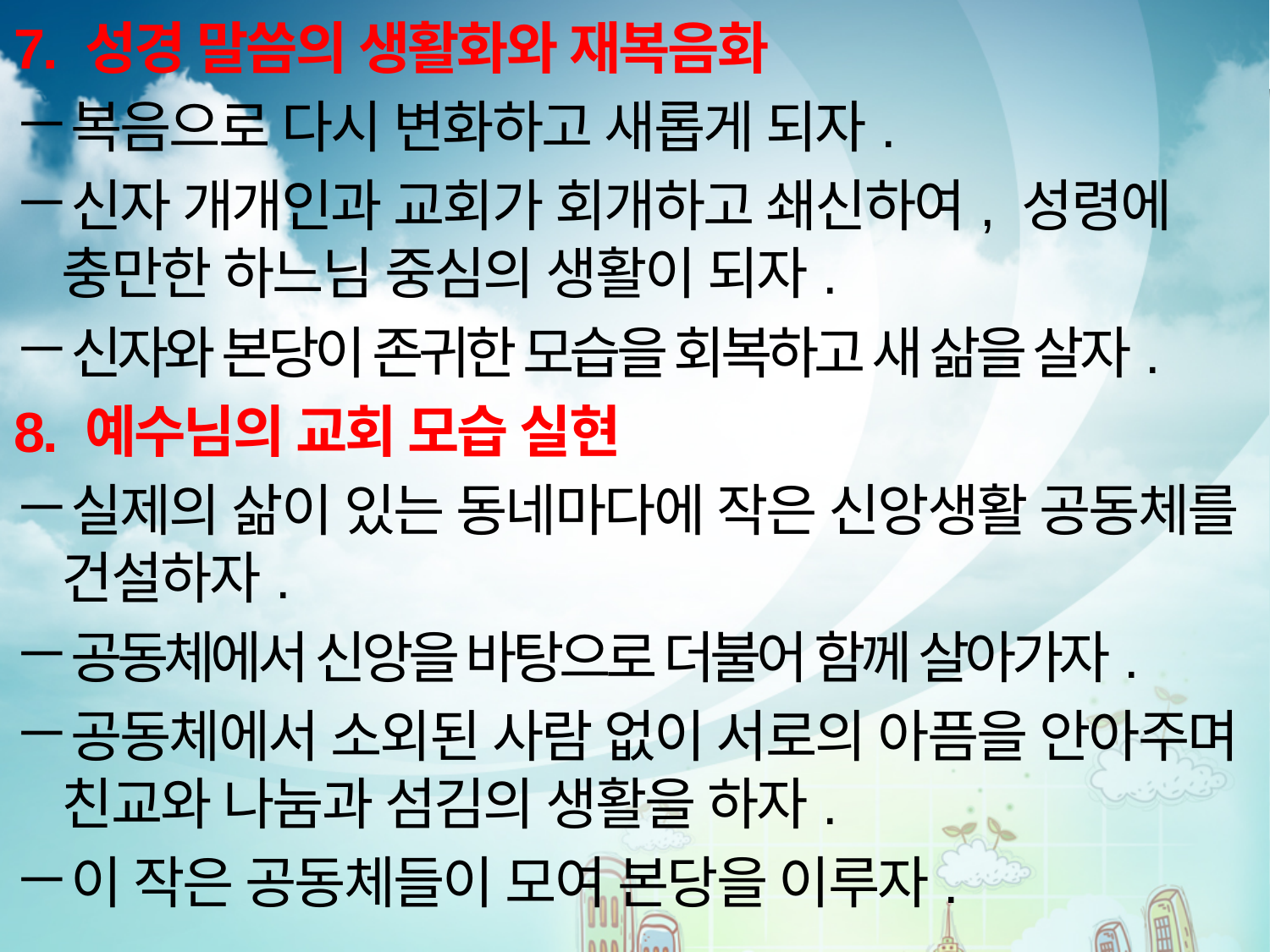

7. 성경 말씀의 생활화와 재복음화
복음으로 다시 변화하고 새롭게 되자.
신자 개개인과 교회가 회개하고 쇄신하여, 성령에 충만한 하느님 중심의 생활이 되자.
신자와 본당이 존귀한 모습을 회복하고 새 삶을 살자.
8. 예수님의 교회 모습 실현
실제의 삶이 있는 동네마다에 작은 신앙생활 공동체를 건설하자.
공동체에서 신앙을 바탕으로 더불어 함께 살아가자.
공동체에서 소외된 사람 없이 서로의 아픔을 안아주며 친교와 나눔과 섬김의 생활을 하자.
이 작은 공동체들이 모여 본당을 이루자.